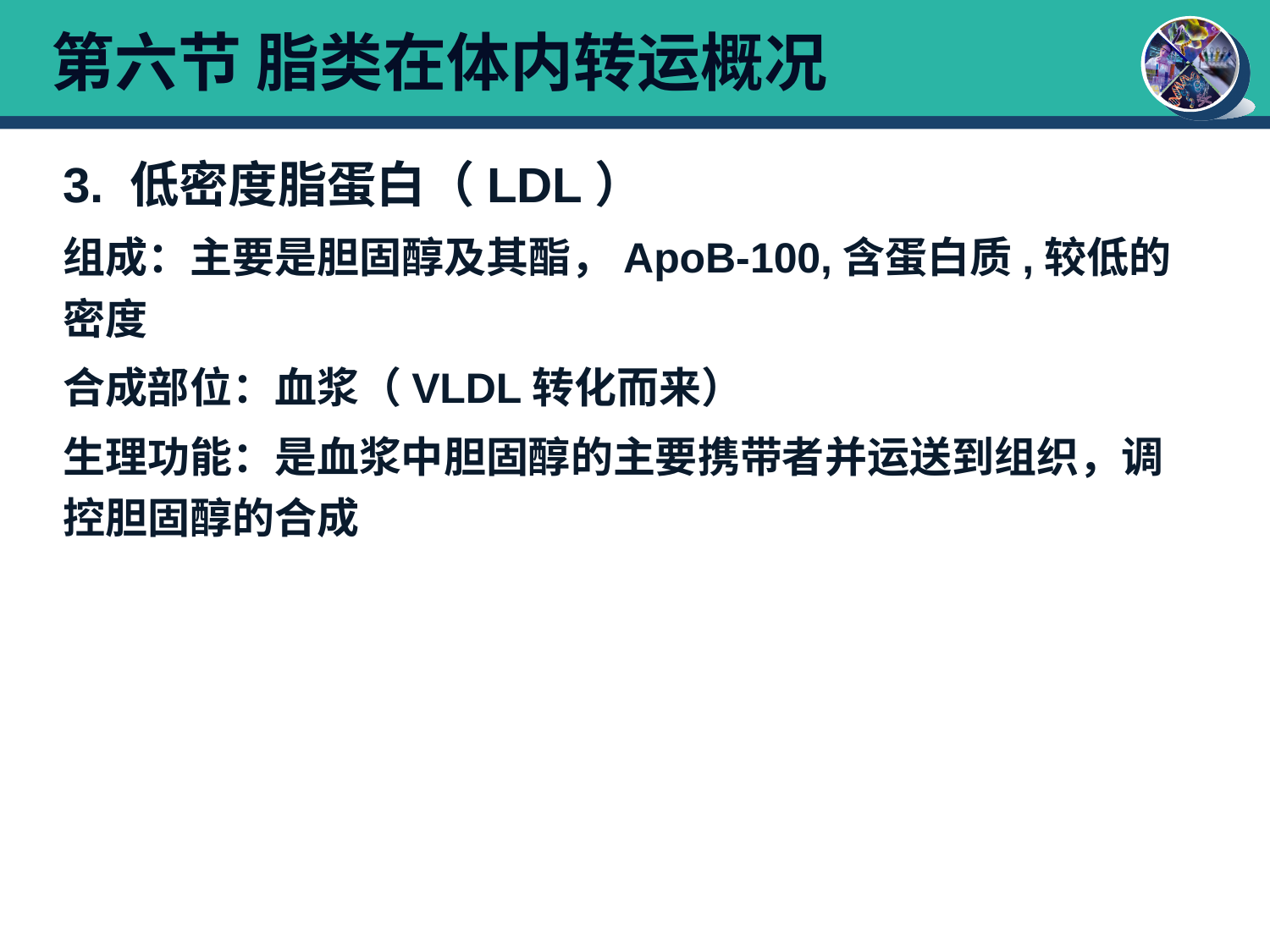

# 第六节 脂类在体内转运概况
3. 低密度脂蛋白（LDL）
组成：主要是胆固醇及其酯，ApoB-100,含蛋白质,较低的密度
合成部位：血浆（VLDL转化而来）
生理功能：是血浆中胆固醇的主要携带者并运送到组织，调控胆固醇的合成